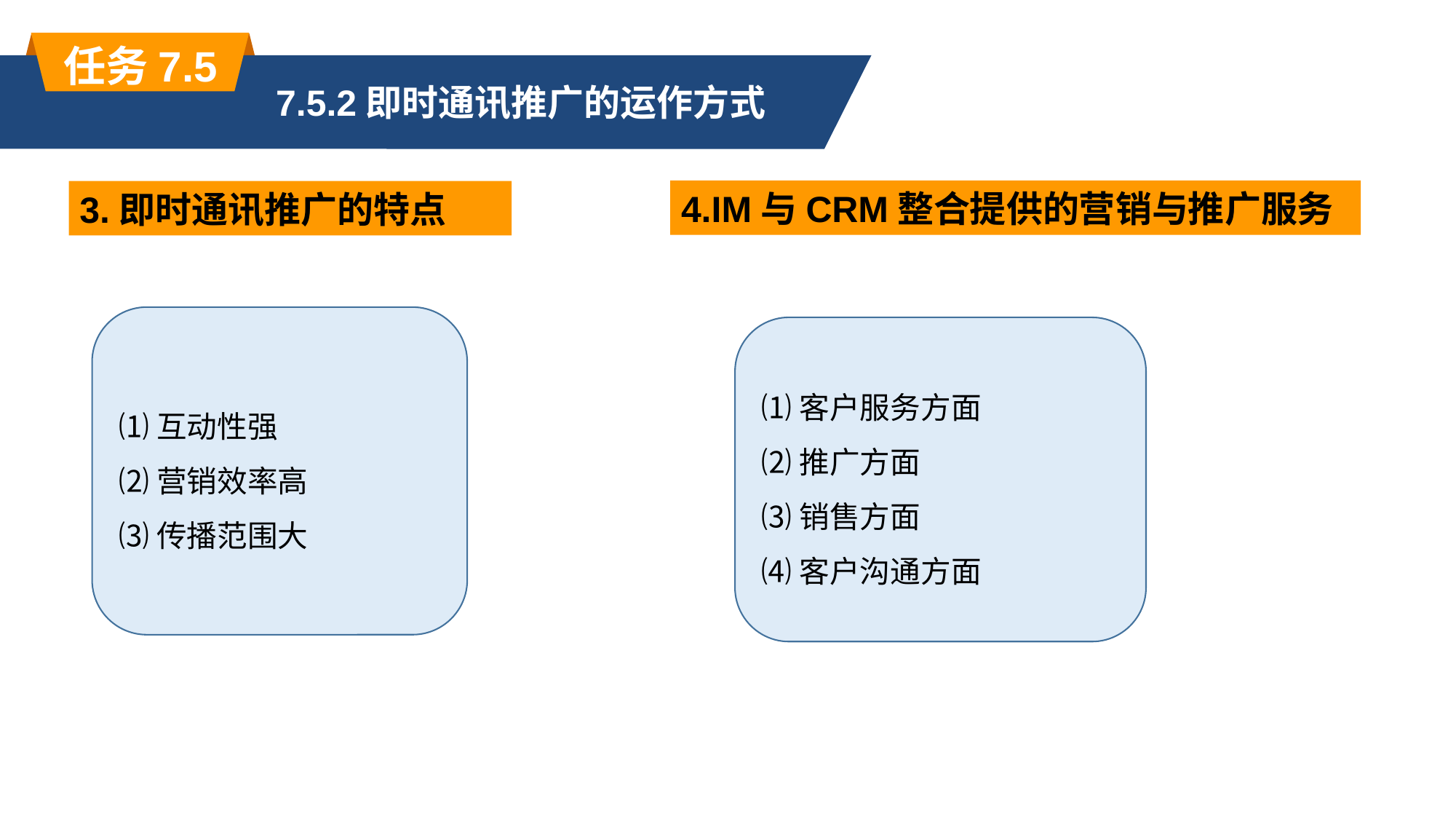

任务7.5

7.5.2即时通讯推广的运作方式
4.IM与CRM整合提供的营销与推广服务
3.即时通讯推广的特点
⑴互动性强
⑵营销效率高
⑶传播范围大
⑴客户服务方面
⑵推广方面
⑶销售方面
⑷客户沟通方面